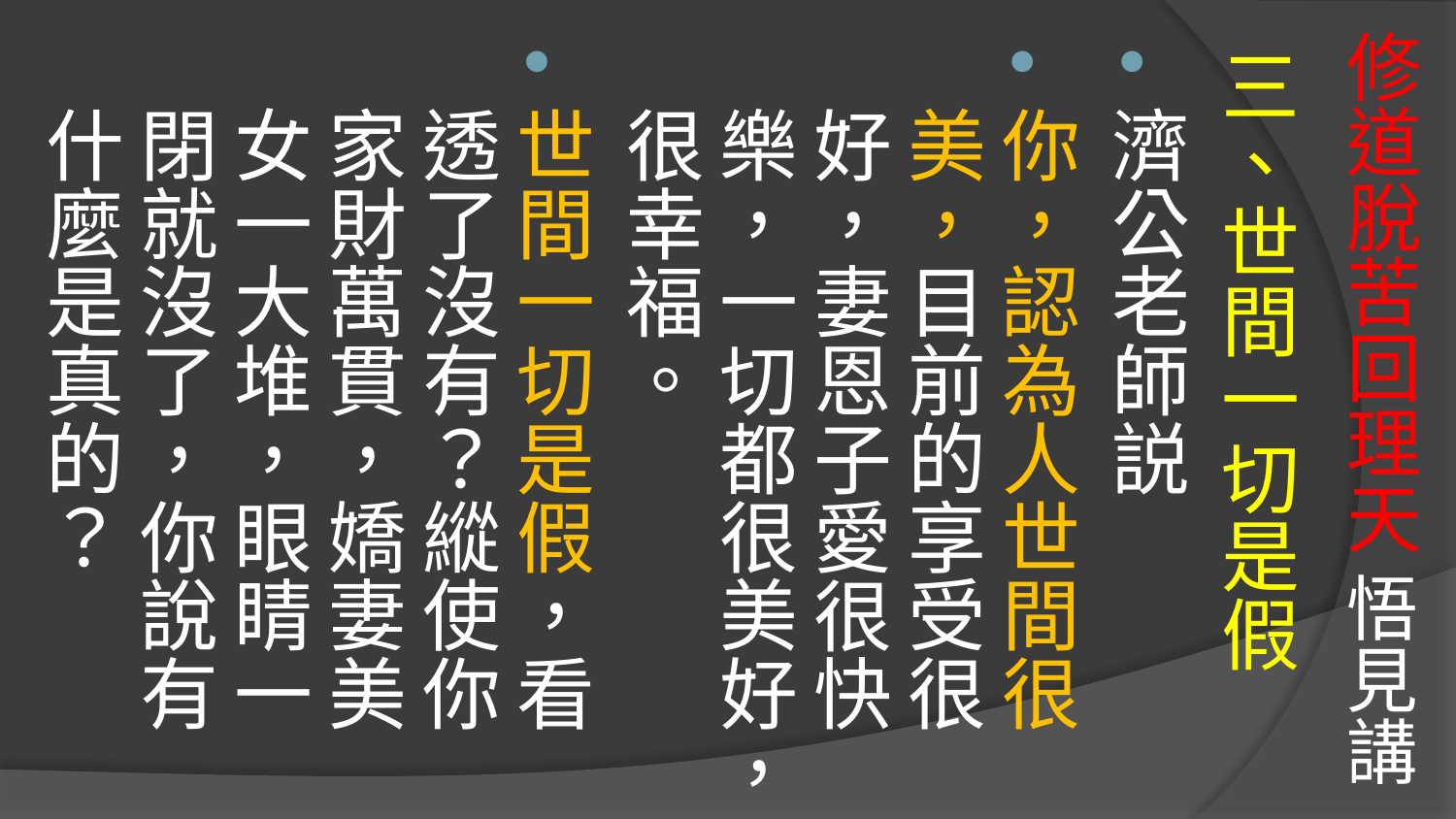

# 修道脫苦回理天 悟見講
三、世間一切是假
濟公老師説
你，認為人世間很美，目前的享受很好，妻恩子愛很快樂，一切都很美好，很幸福。
世間一切是假，看透了沒有？縱使你家財萬貫，嬌妻美女一大堆，眼睛一閉就沒了，你說有什麼是真的？